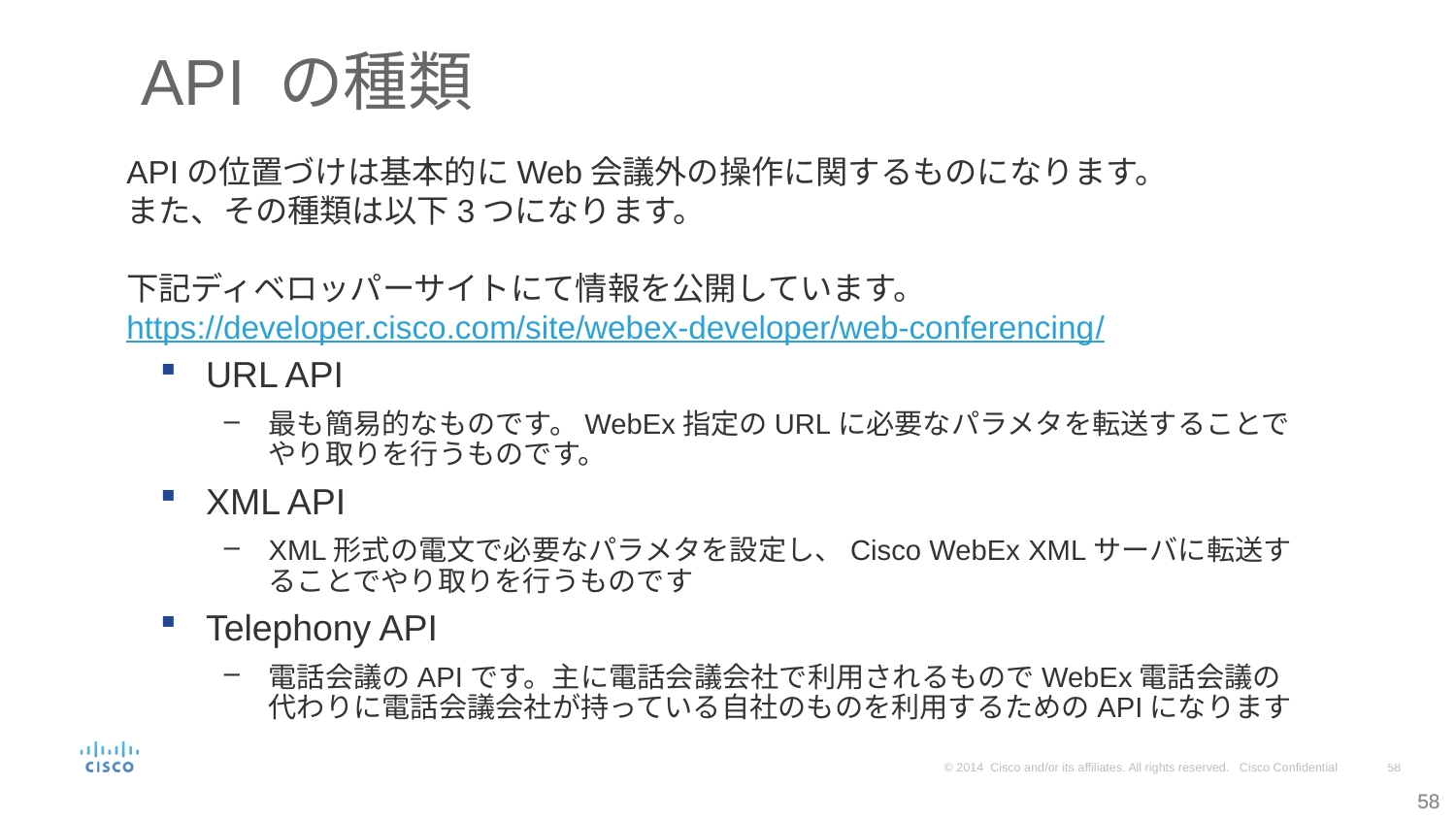

# API の種類
APIの位置づけは基本的にWeb会議外の操作に関するものになります。
また、その種類は以下3つになります。

下記ディベロッパーサイトにて情報を公開しています。
https://developer.cisco.com/site/webex-developer/web-conferencing/

URL API
最も簡易的なものです。WebEx指定のURLに必要なパラメタを転送することでやり取りを行うものです。
XML API
XML形式の電文で必要なパラメタを設定し、Cisco WebEx XMLサーバに転送することでやり取りを行うものです
Telephony API
電話会議のAPIです。主に電話会議会社で利用されるものでWebEx電話会議の代わりに電話会議会社が持っている自社のものを利用するためのAPIになります